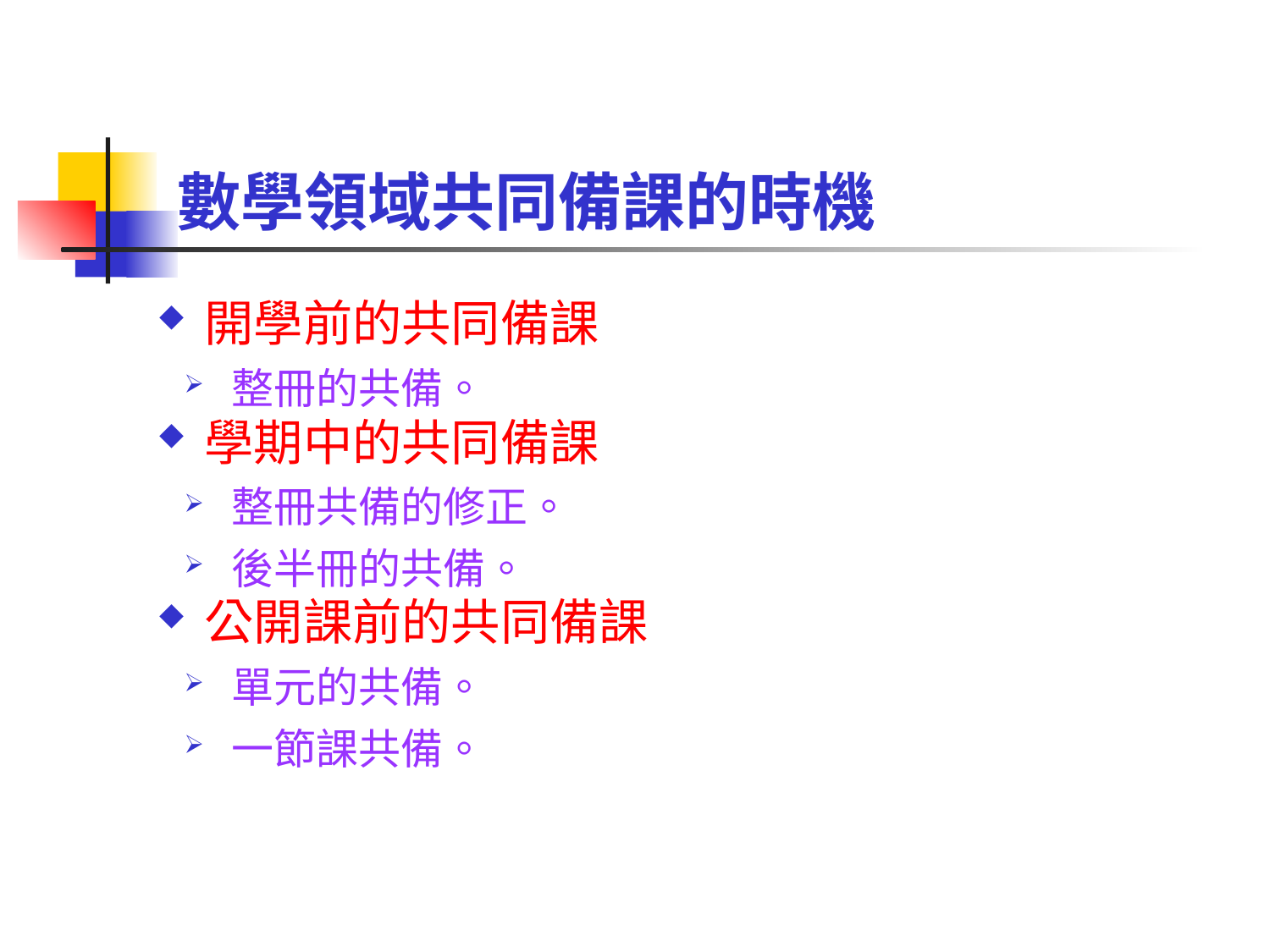

# 數學領域共同備課的時機
開學前的共同備課
整冊的共備。
學期中的共同備課
整冊共備的修正。
後半冊的共備。
公開課前的共同備課
單元的共備。
一節課共備。